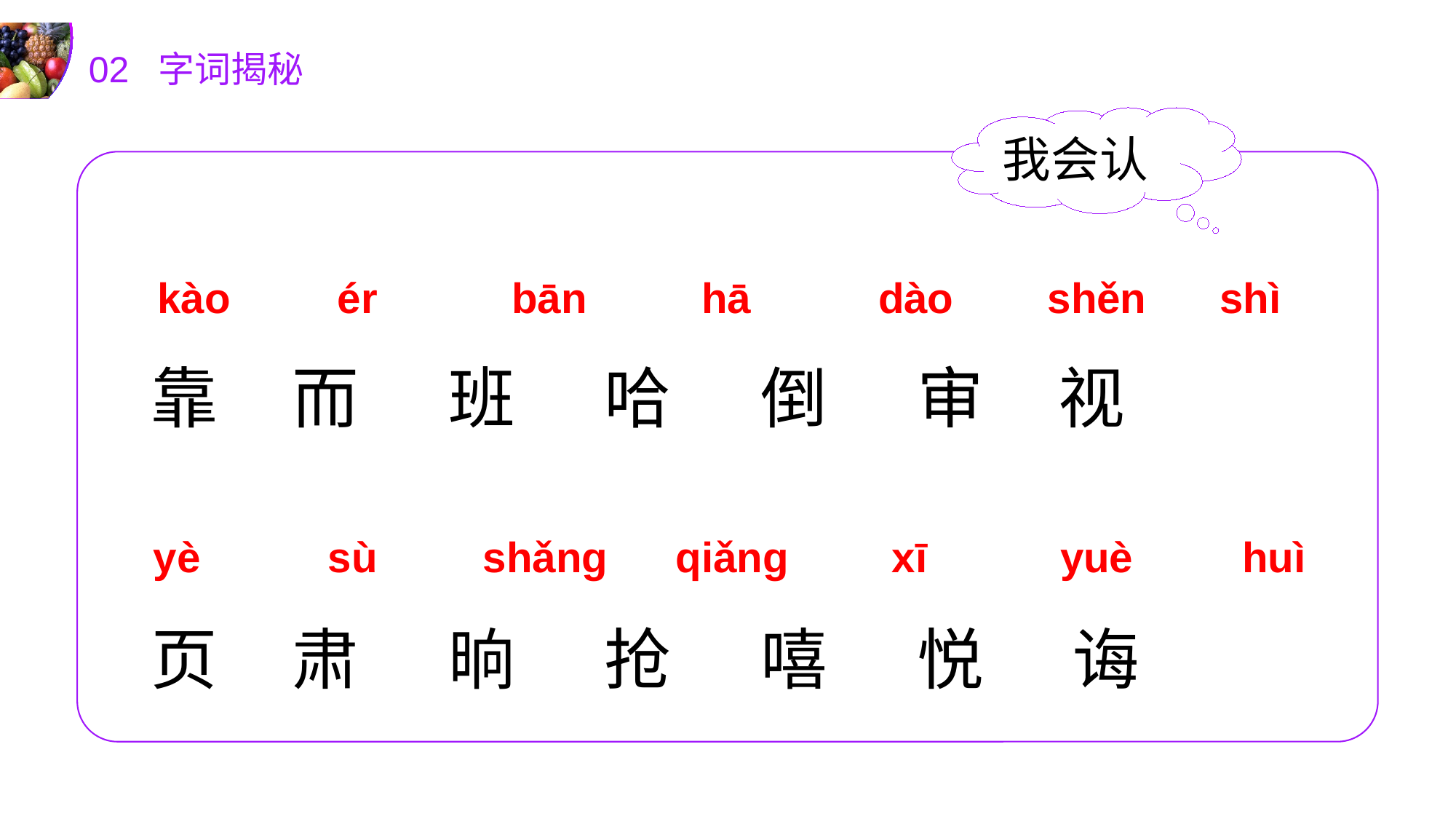

02  字词揭秘
我会认
kào
 ér
 bān
hā
dào
 shěn
shì
靠     而      班      哈      倒      审     视

页     肃      晌      抢      嘻      悦      诲
 sù
 shǎnɡ
 qiǎnɡ
 xī
 yuè
huì
yè